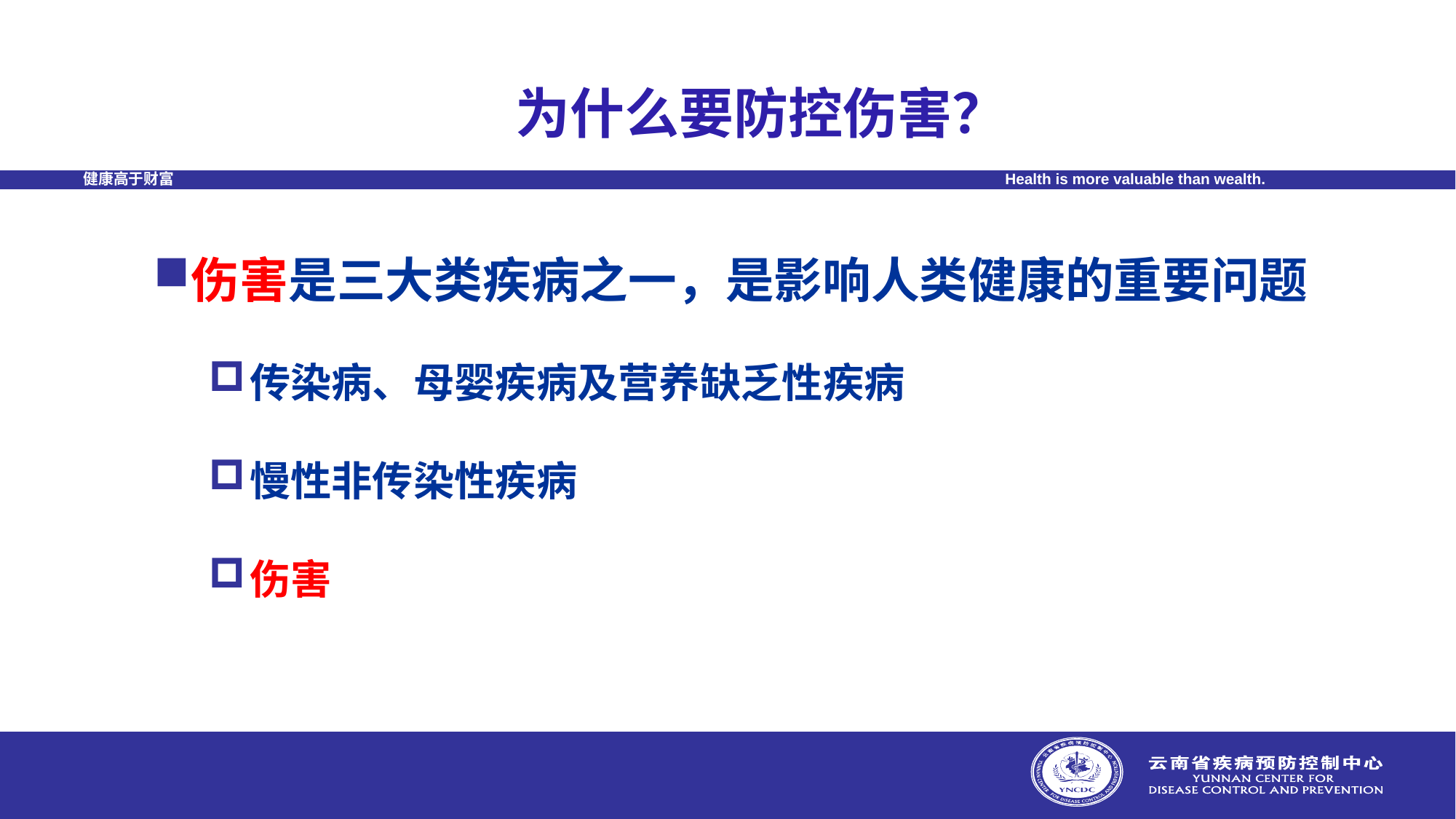

# 为什么要防控伤害？
伤害是三大类疾病之一，是影响人类健康的重要问题
传染病、母婴疾病及营养缺乏性疾病
慢性非传染性疾病
伤害